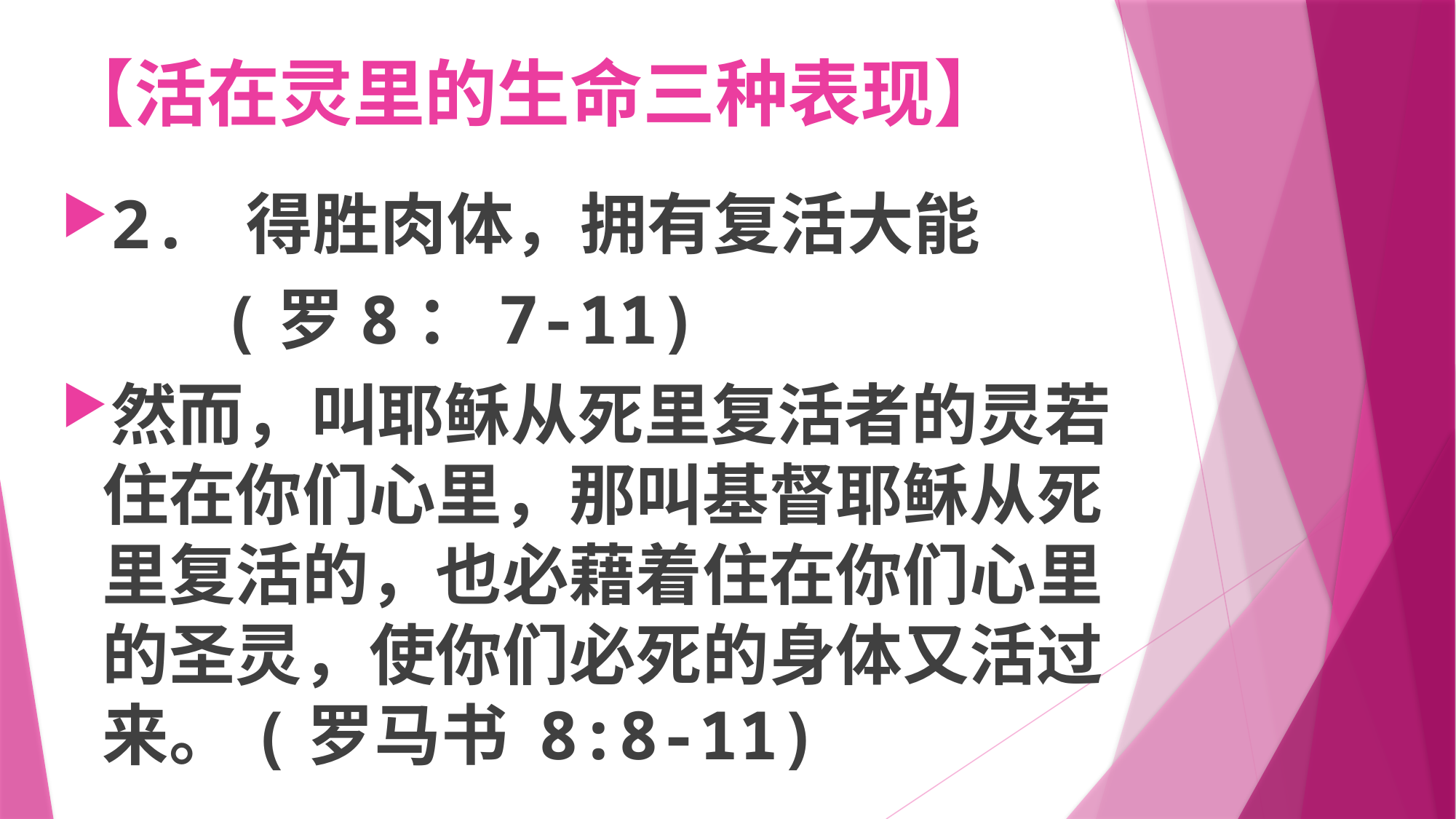

# 【活在灵里的生命三种表现】
2. 得胜肉体，拥有复活大能
    (罗8：7-11)
然而，叫耶稣从死里复活者的灵若住在你们心里，那叫基督耶稣从死里复活的，也必藉着住在你们心里的圣灵，使你们必死的身体又活过来。(罗马书 8:8-11)